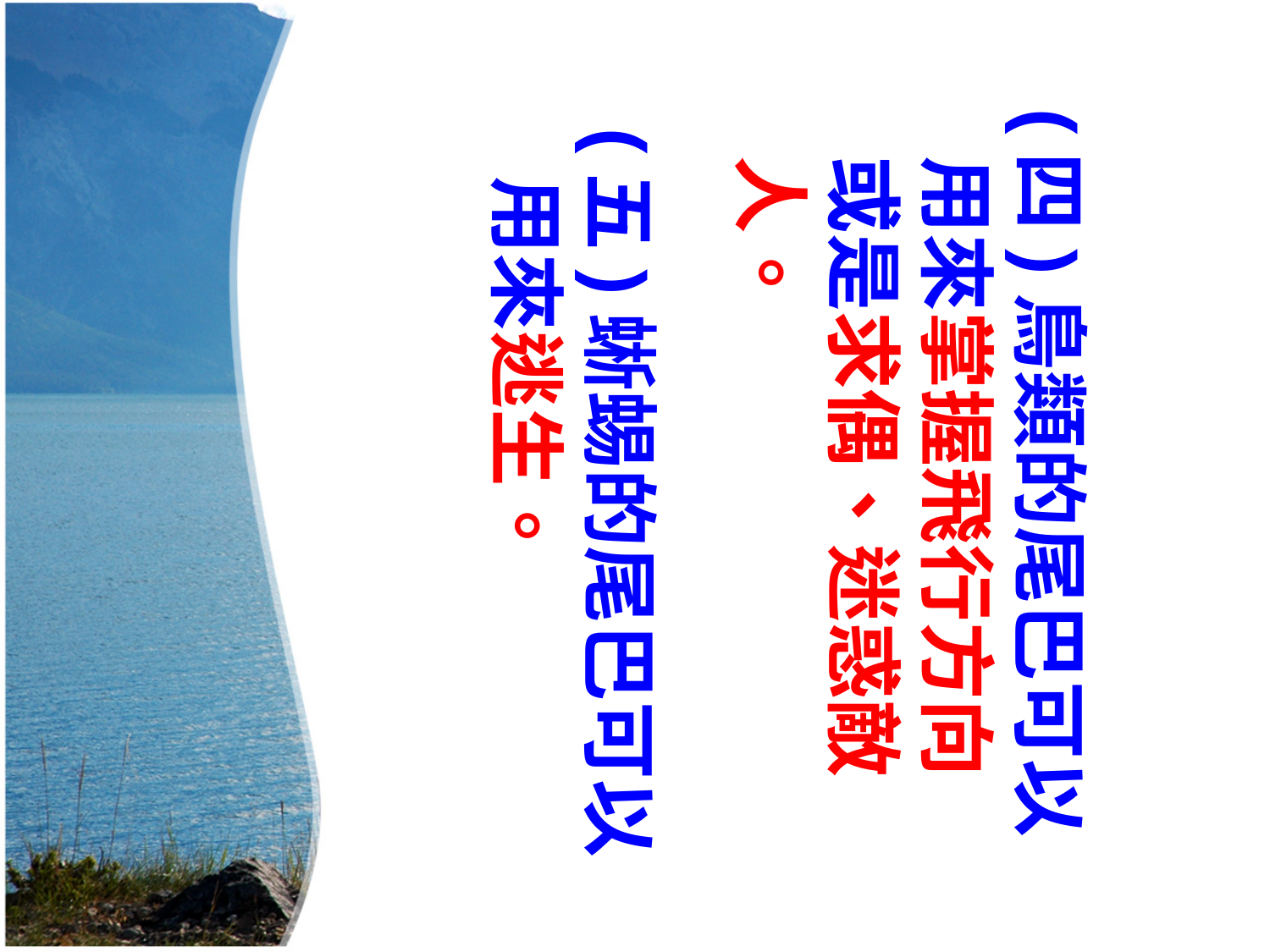

(四)鳥類的尾巴可以用來掌握飛行方向或是求偶、迷惑敵人。
(五)蜥蜴的尾巴可以用來逃生。